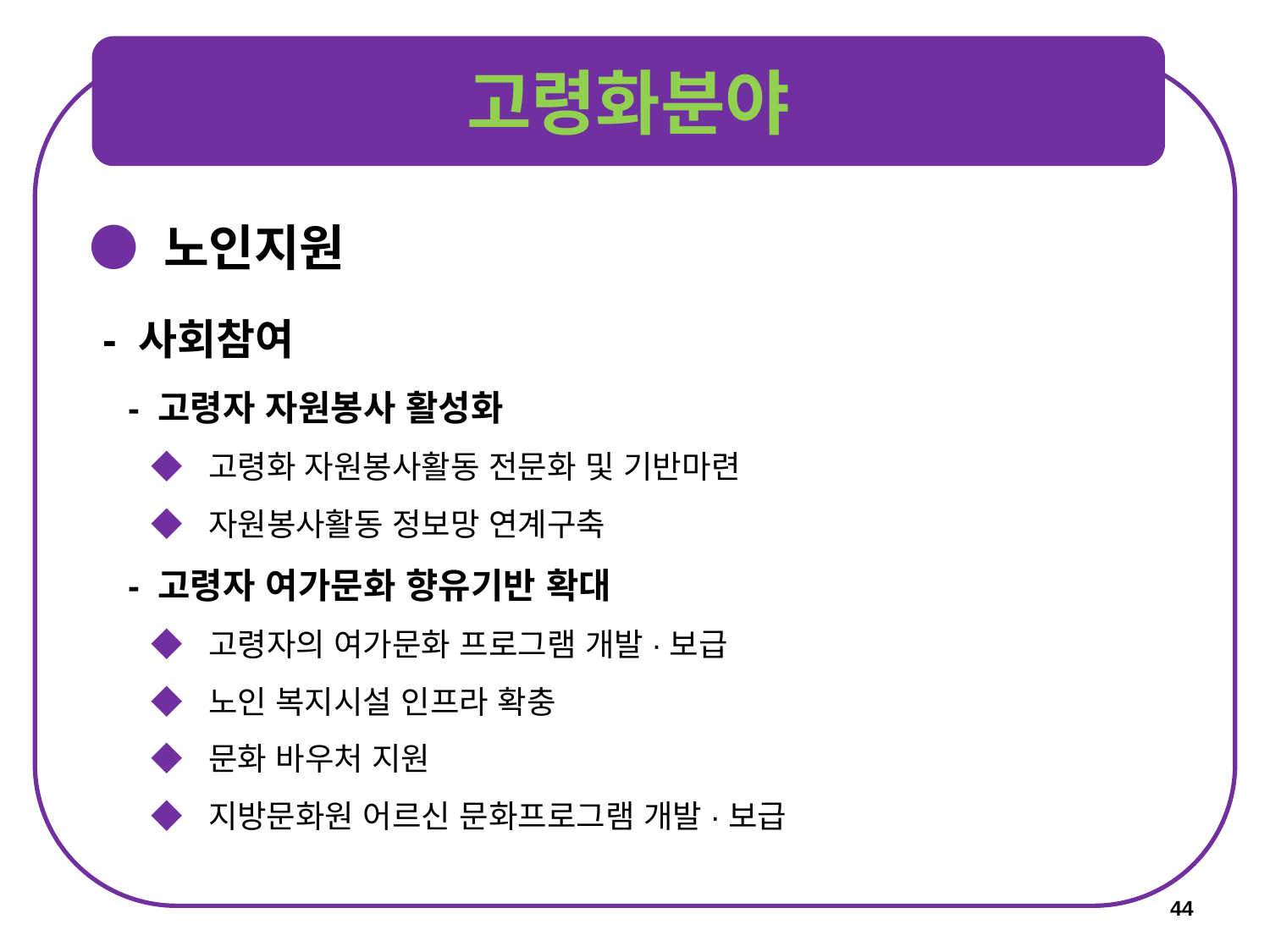

고령화분야

● 노인지원
 - 사회참여
    - 고령자 자원봉사 활성화
       ◆  고령화 자원봉사활동 전문화 및 기반마련
       ◆  자원봉사활동 정보망 연계구축
    - 고령자 여가문화 향유기반 확대
       ◆  고령자의 여가문화 프로그램 개발·보급
       ◆  노인 복지시설 인프라 확충
       ◆  문화 바우처 지원
       ◆  지방문화원 어르신 문화프로그램 개발·보급
44